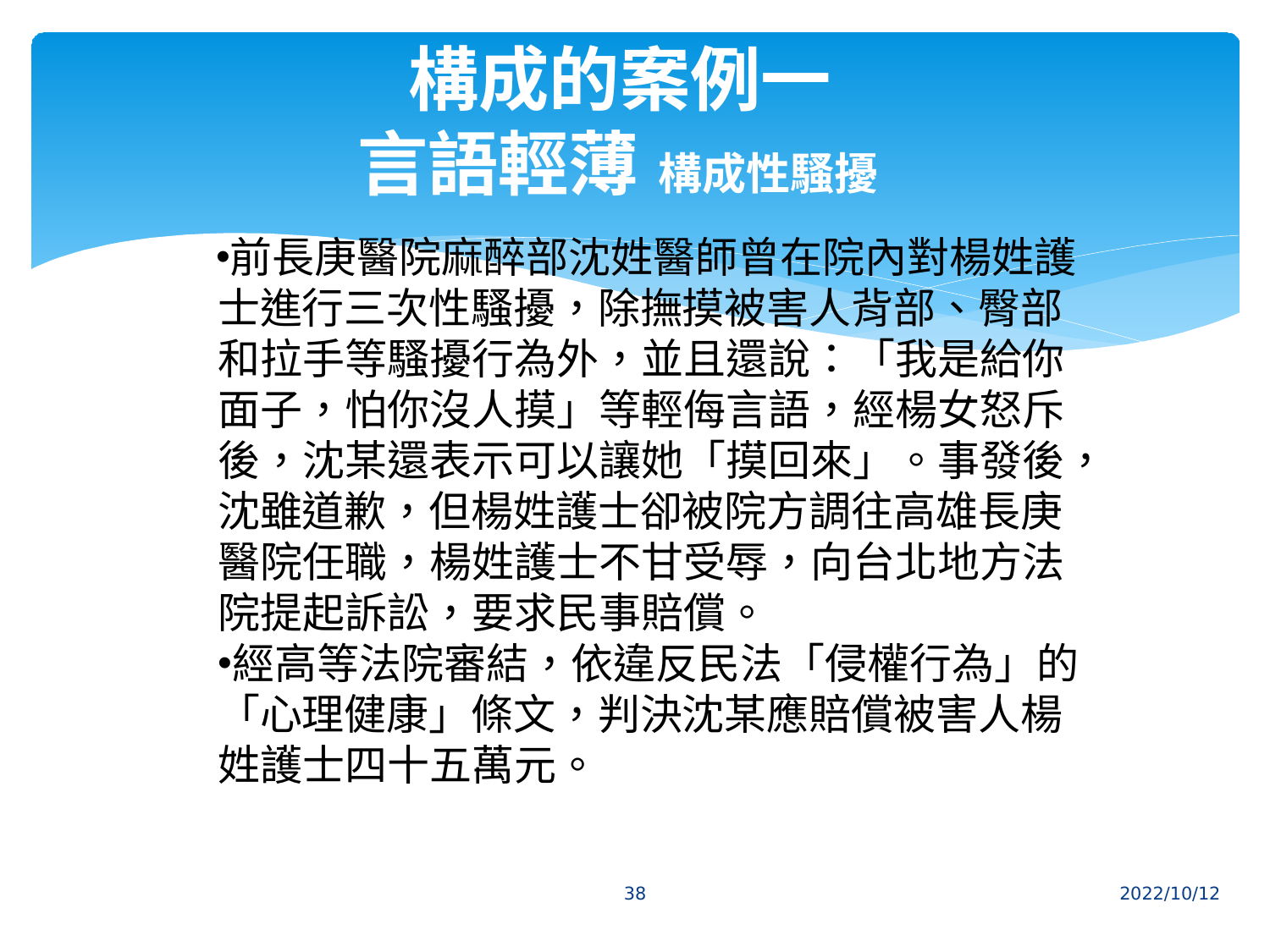

# 構成的案例一 言語輕薄 構成性騷擾
前長庚醫院麻醉部沈姓醫師曾在院內對楊姓護 士進行三次性騷擾，除撫摸被害人背部、臀部  和拉手等騷擾行為外，並且還說：「我是給你  面子，怕你沒人摸」等輕侮言語，經楊女怒斥  後，沈某還表示可以讓她「摸回來」。事發後， 沈雖道歉，但楊姓護士卻被院方調往高雄長庚  醫院任職，楊姓護士不甘受辱，向台北地方法  院提起訴訟，要求民事賠償。
經高等法院審結，依違反民法「侵權行為」的
「心理健康」條文，判決沈某應賠償被害人楊
姓護士四十五萬元。
38
2022/10/12